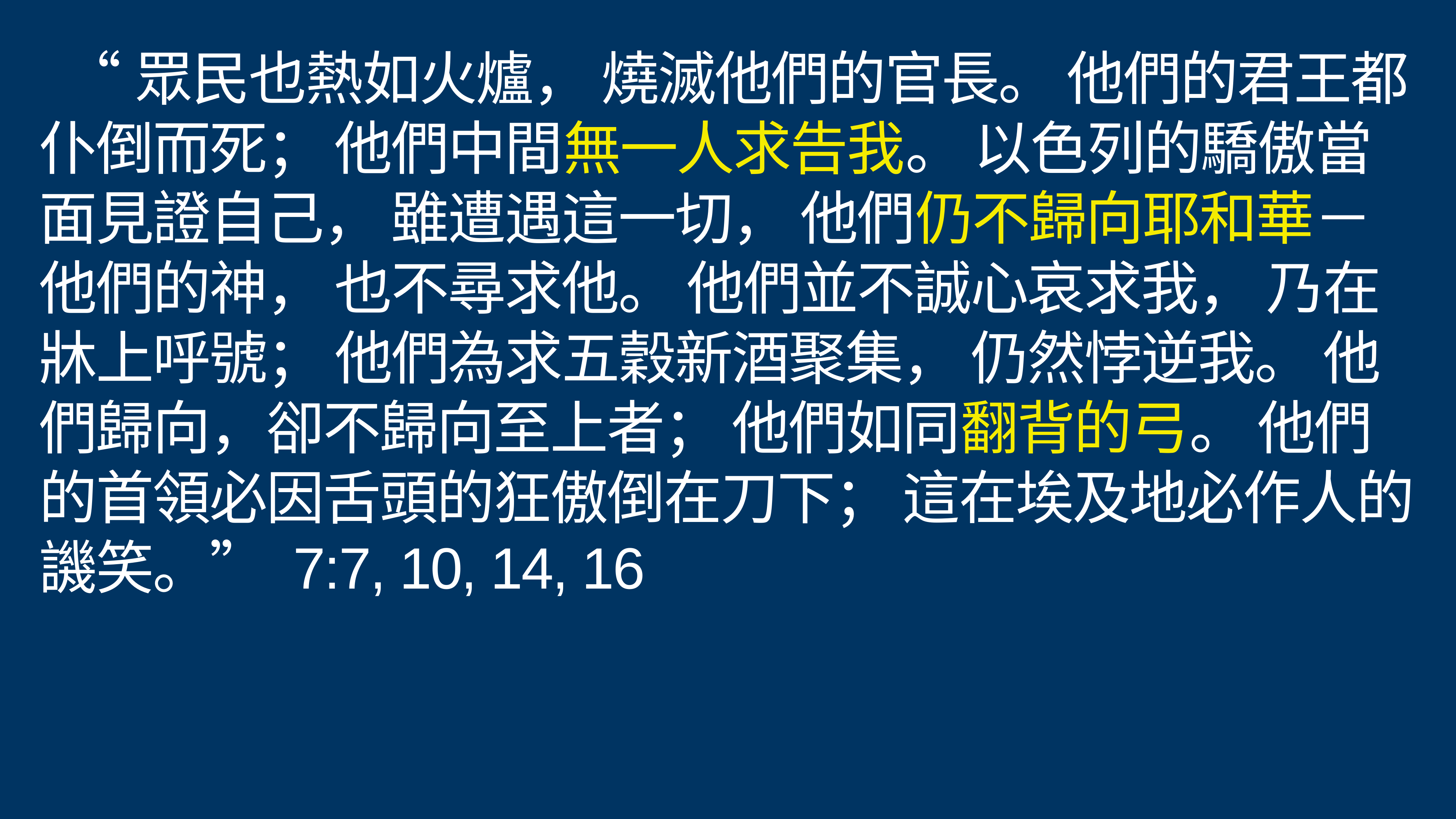

# “眾民也熱如火爐， 燒滅他們的官長。 他們的君王都仆倒而死； 他們中間無一人求告我。 以色列的驕傲當面見證自己， 雖遭遇這一切， 他們仍不歸向耶和華－他們的神， 也不尋求他。 他們並不誠心哀求我， 乃在牀上呼號； 他們為求五穀新酒聚集， 仍然悖逆我。 他們歸向，卻不歸向至上者； 他們如同翻背的弓。 他們的首領必因舌頭的狂傲倒在刀下； 這在埃及地必作人的譏笑。” 7:7, 10, 14, 16